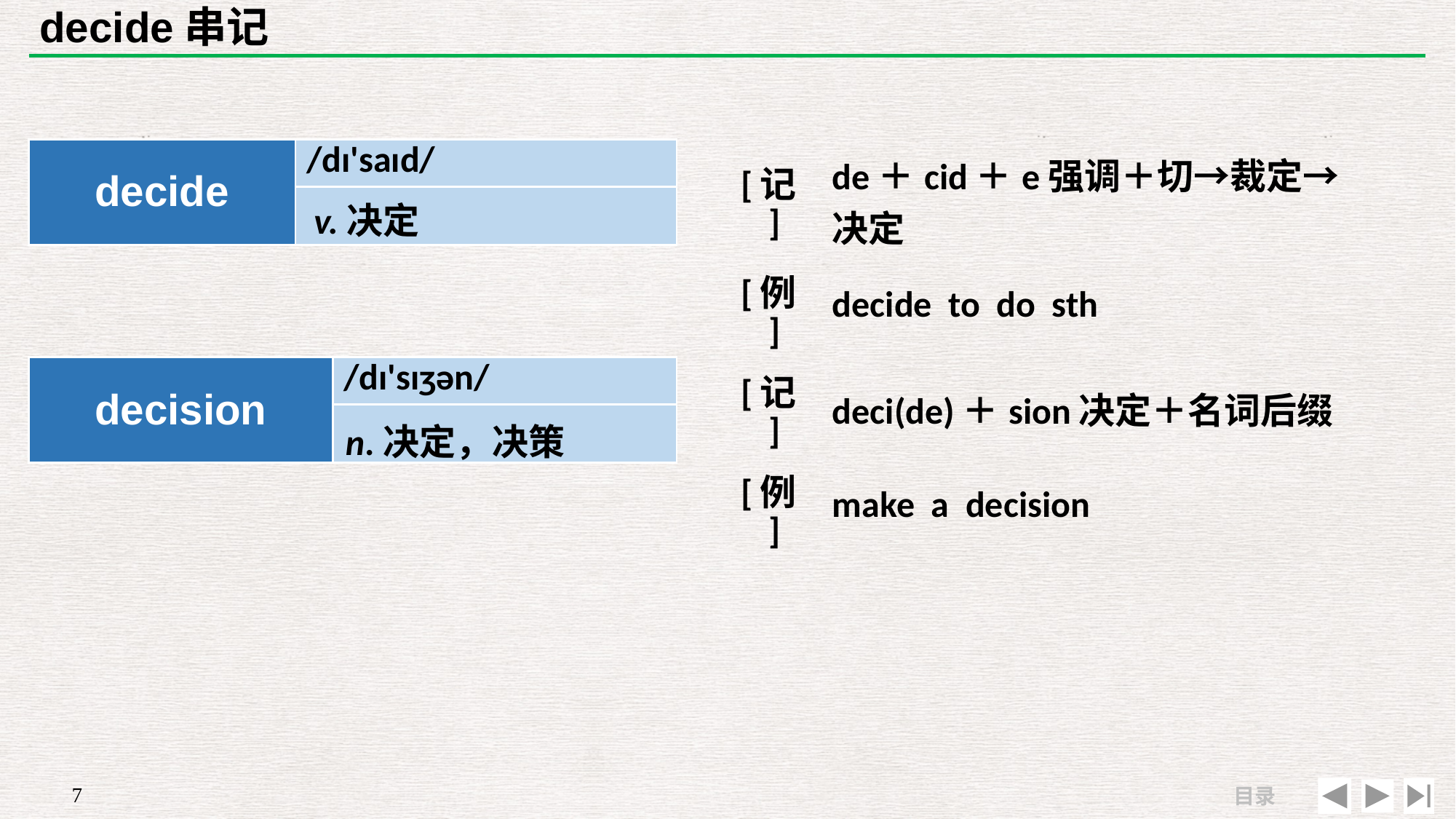

# decide串记

| decide | /dɪ'saɪd/ |
| --- | --- |
|  |  |
| [记] | de＋cid＋e强调＋切→裁定→决定 |
| --- | --- |
| [例] | decide to do sth |
v.决定
| decision | /dɪ'sɪʒən/ |
| --- | --- |
|  |  |
| [记] | deci(de)＋sion决定＋名词后缀 |
| --- | --- |
| [例] | make a decision |
n.决定，决策